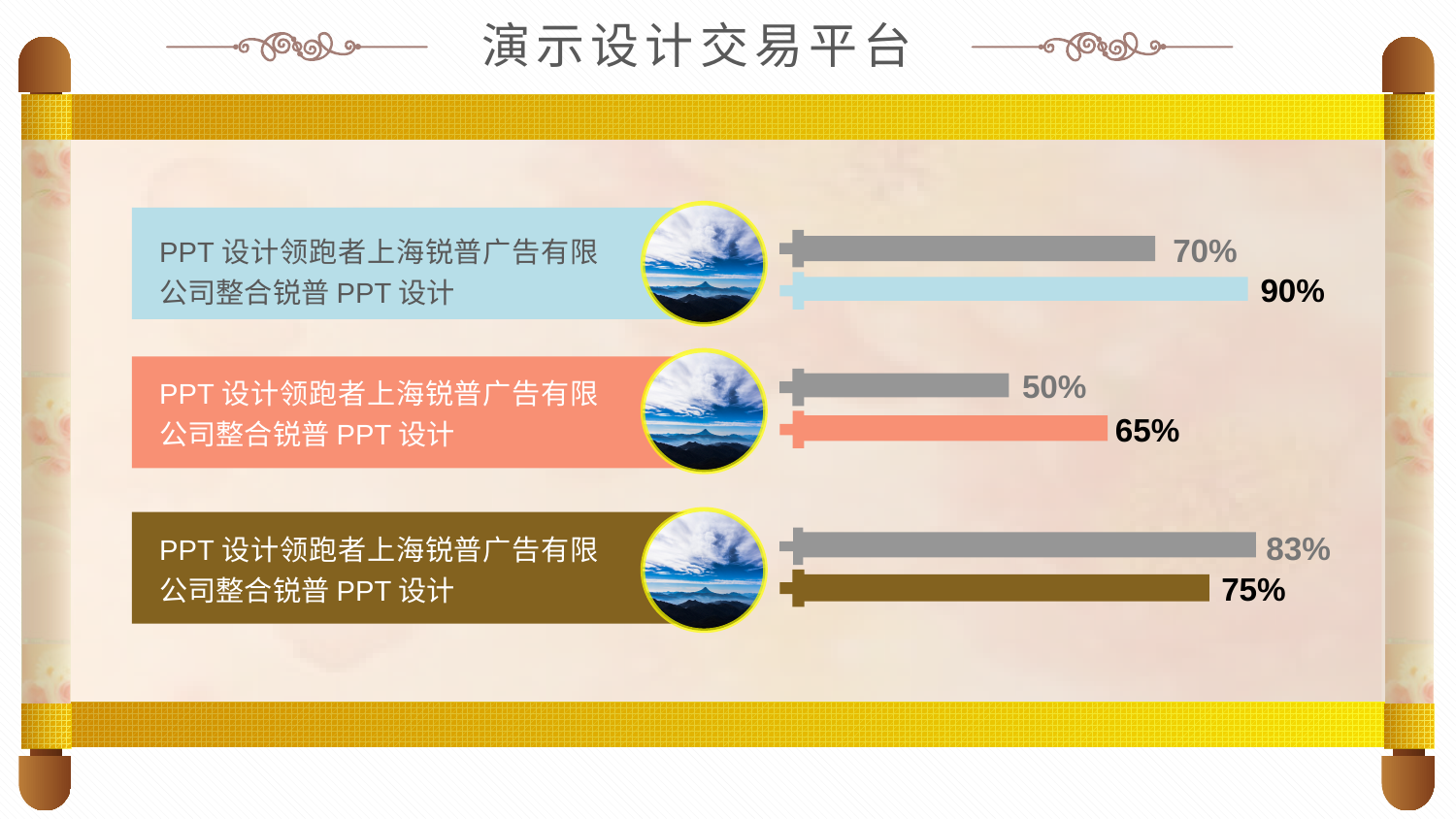

演示设计交易平台

70%

90%

50%

65%

83%

75%

PPT设计领跑者上海锐普广告有限公司整合锐普PPT设计
PPT设计领跑者上海锐普广告有限公司整合锐普PPT设计
PPT设计领跑者上海锐普广告有限公司整合锐普PPT设计